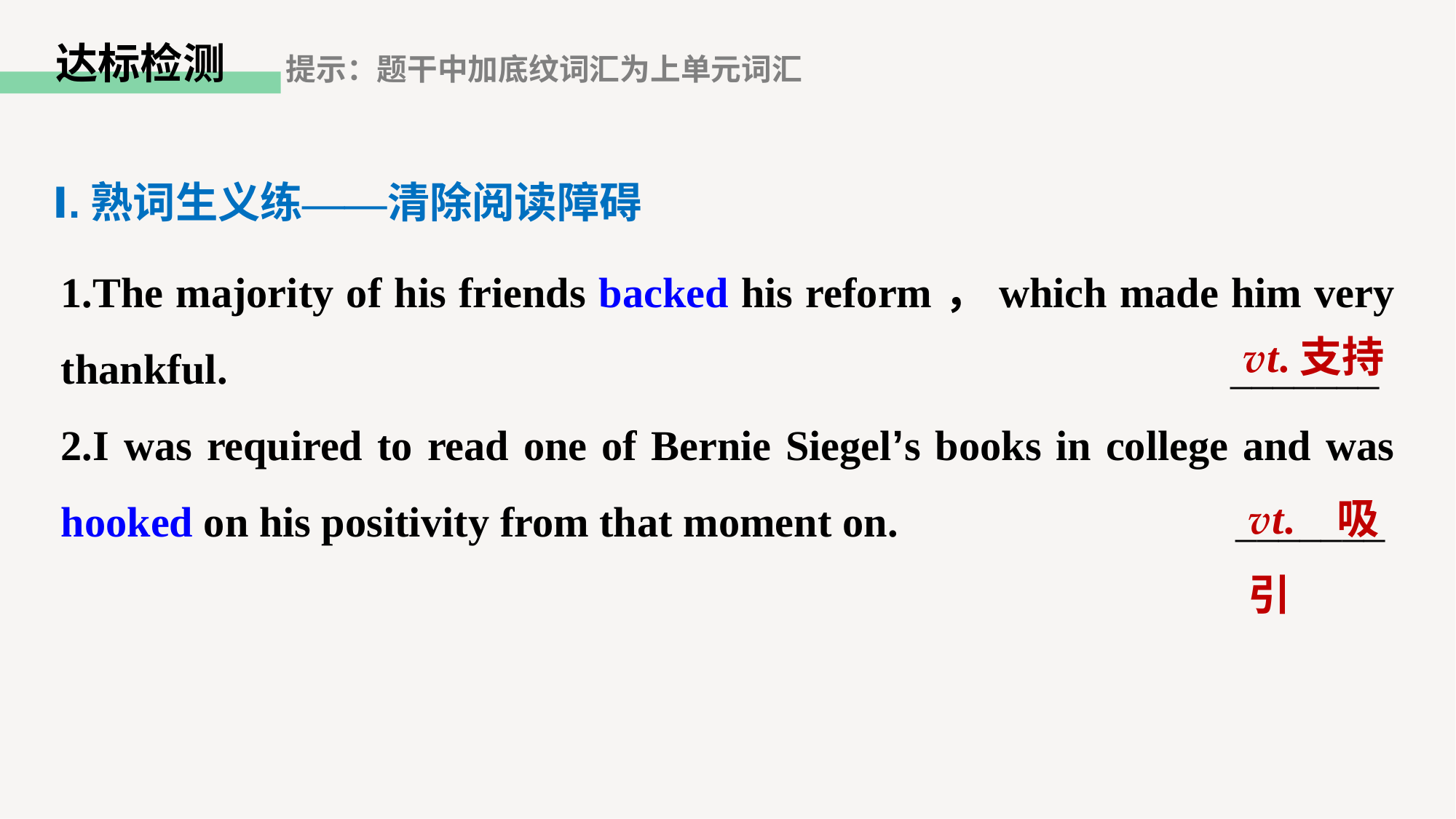

达标检测
提示：题干中加底纹词汇为上单元词汇

Ⅰ.熟词生义练——清除阅读障碍
1.The majority of his friends backed his reform，which made him very thankful.                                                                                               _______
2.I was required to read one of Bernie Siegel’s books in college and was hooked on his positivity from that moment on.                                _______
vt.支持
vt.吸引